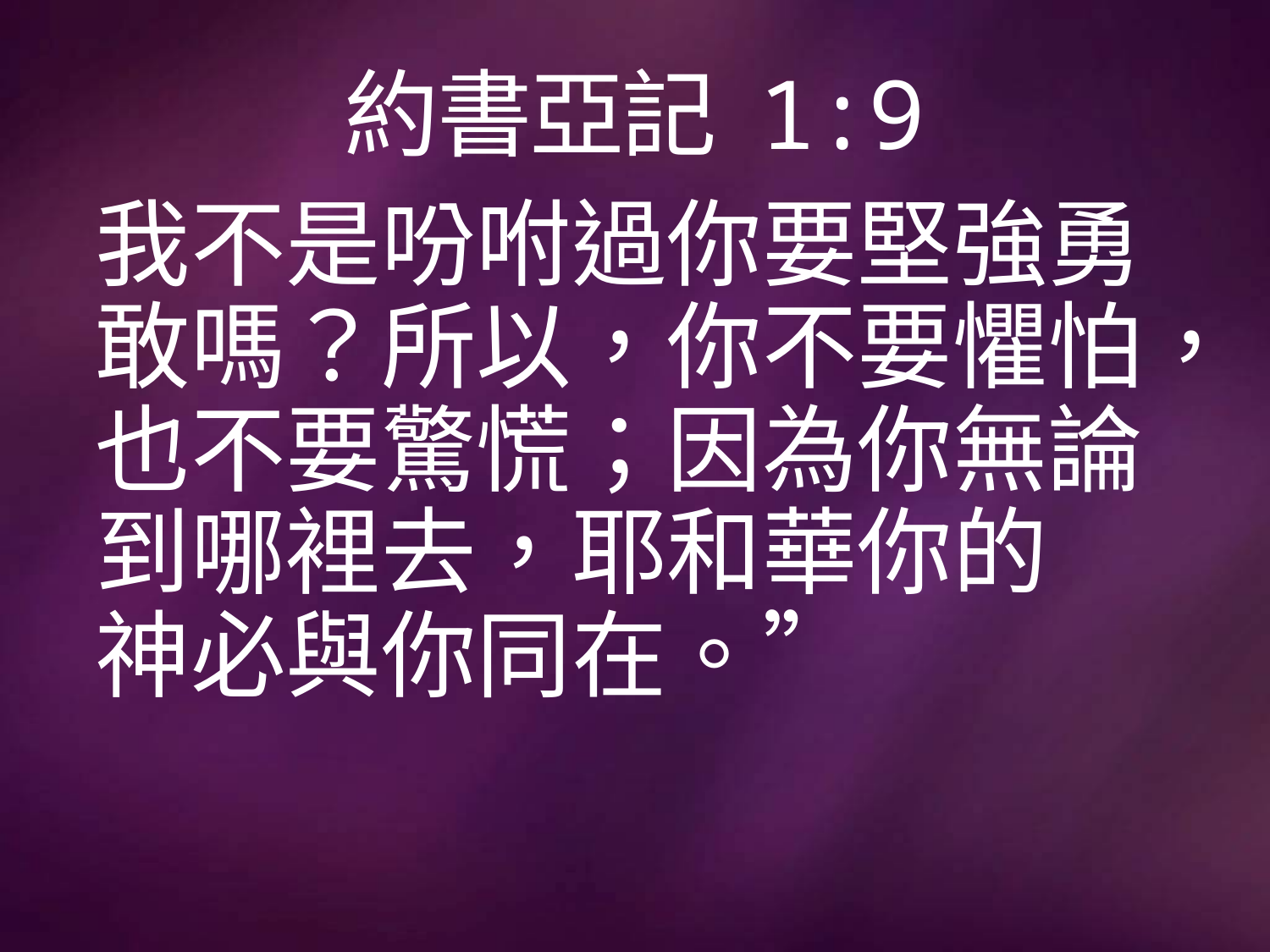

# 約書亞記 1:9
我不是吩咐過你要堅強勇敢嗎？所以，你不要懼怕，也不要驚慌；因為你無論到哪裡去，耶和華你的　神必與你同在。”